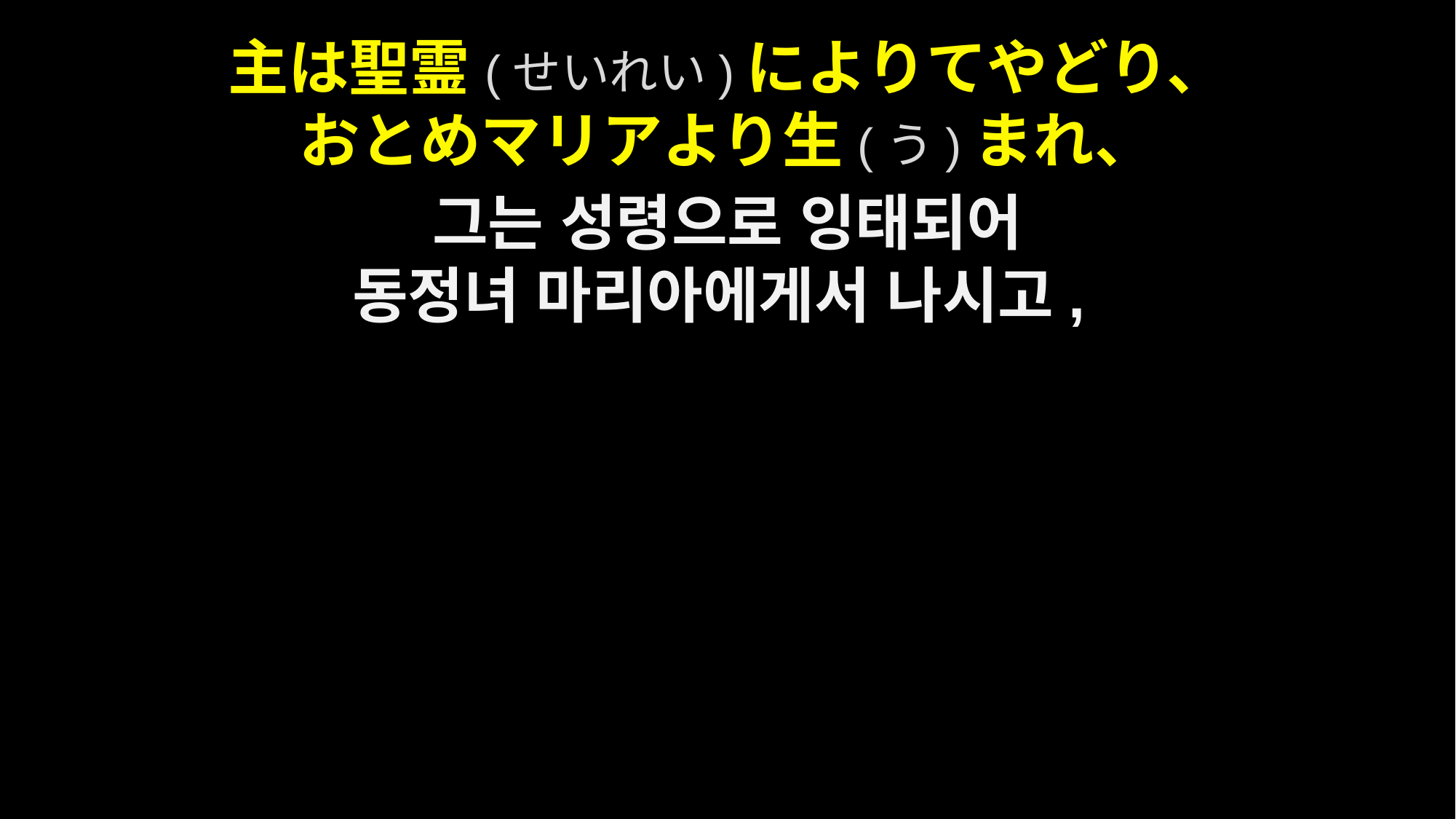

主は聖霊(せいれい)によりてやどり、
おとめマリアより生(う)まれ、
그는 성령으로 잉태되어
동정녀 마리아에게서 나시고,